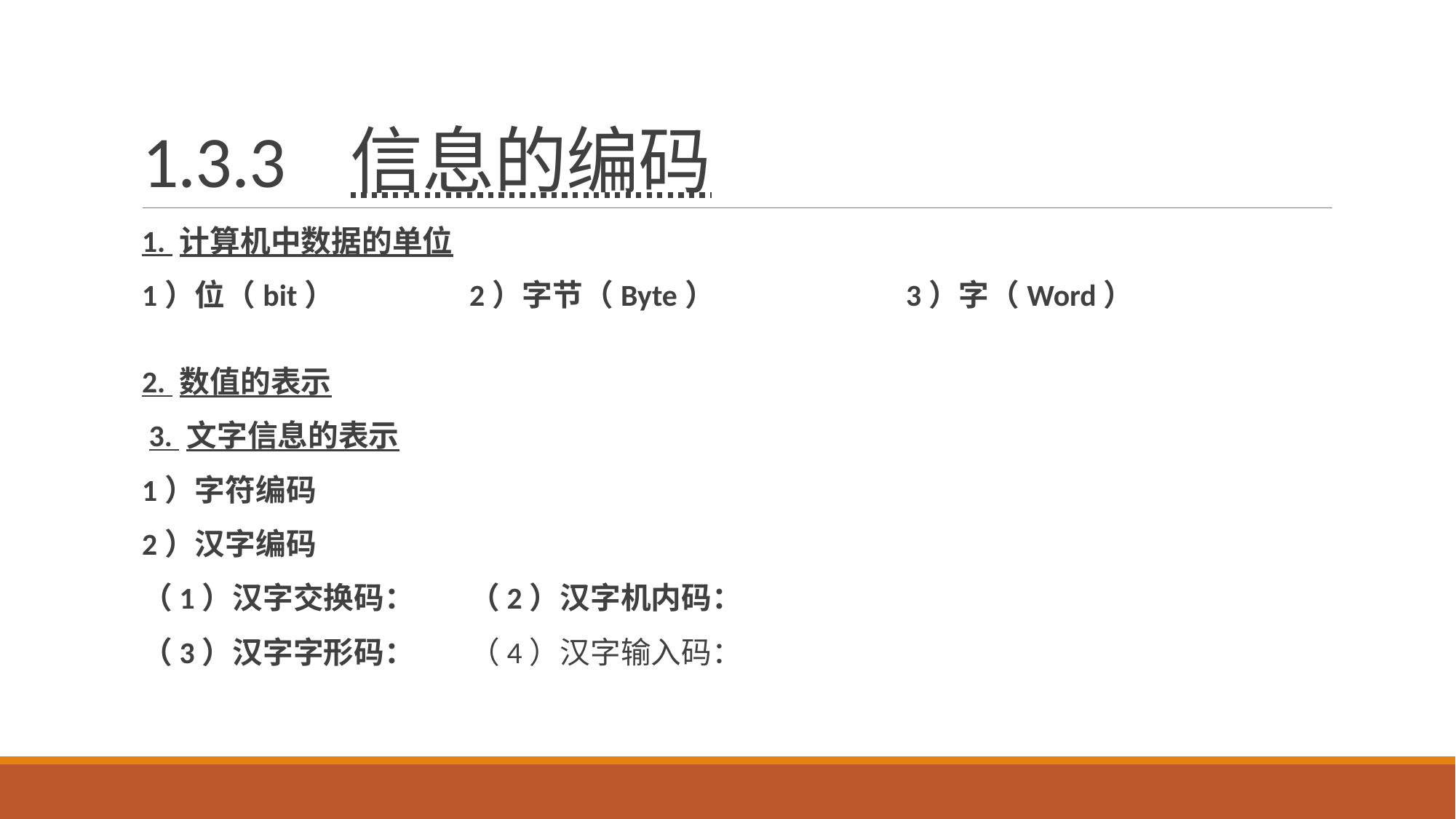

# 1.3.3   信息的编码
1. 计算机中数据的单位
1）位（bit）		2）字节（Byte）		3）字（Word）
2. 数值的表示
 3. 文字信息的表示
1）字符编码
2）汉字编码
（1）汉字交换码：	（2）汉字机内码：
（3）汉字字形码：	（4）汉字输入码：